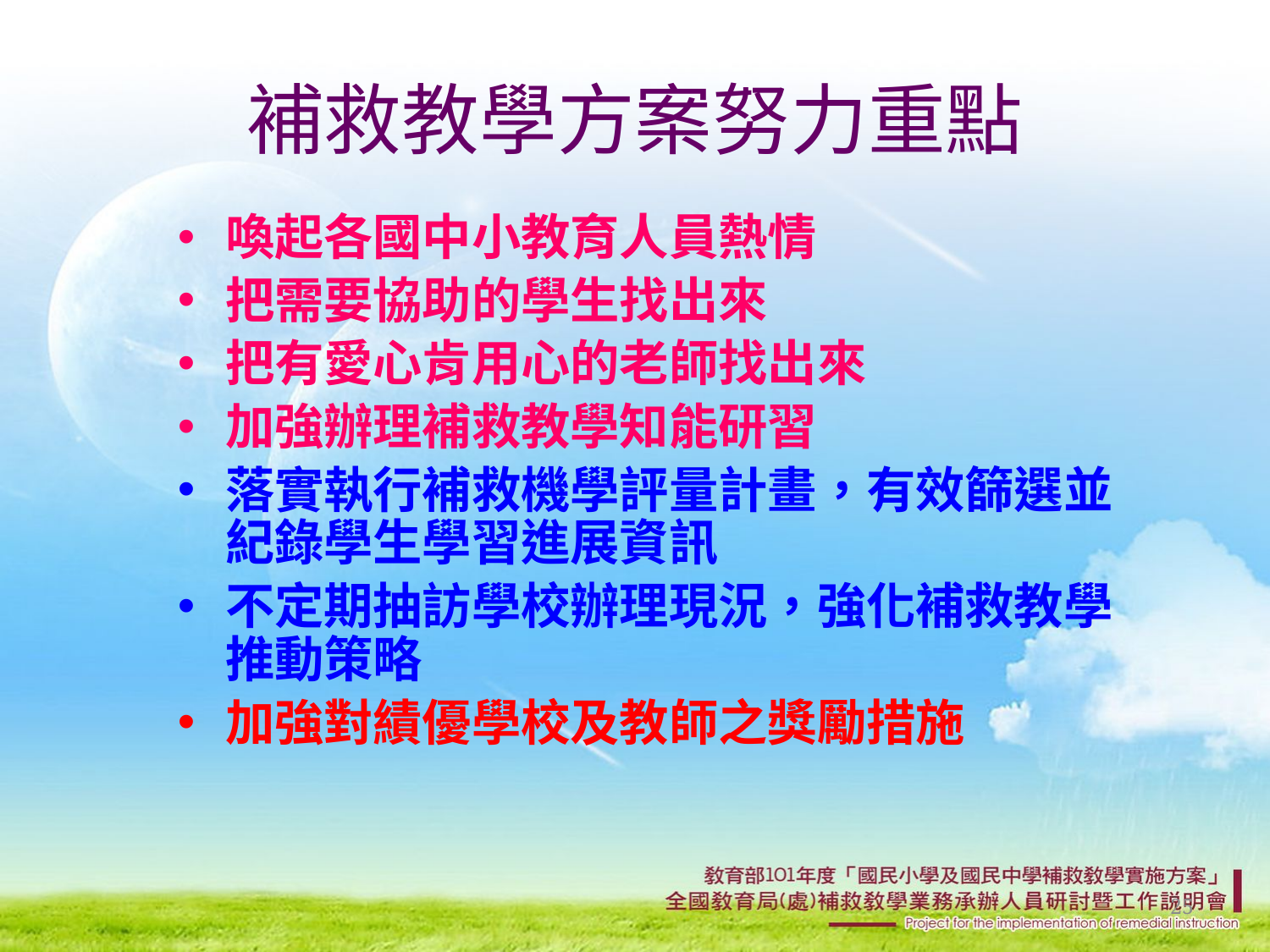

# 補救教學方案努力重點
喚起各國中小教育人員熱情
把需要協助的學生找出來
把有愛心肯用心的老師找出來
加強辦理補救教學知能研習
落實執行補救機學評量計畫，有效篩選並紀錄學生學習進展資訊
不定期抽訪學校辦理現況，強化補救教學推動策略
加強對績優學校及教師之獎勵措施
25